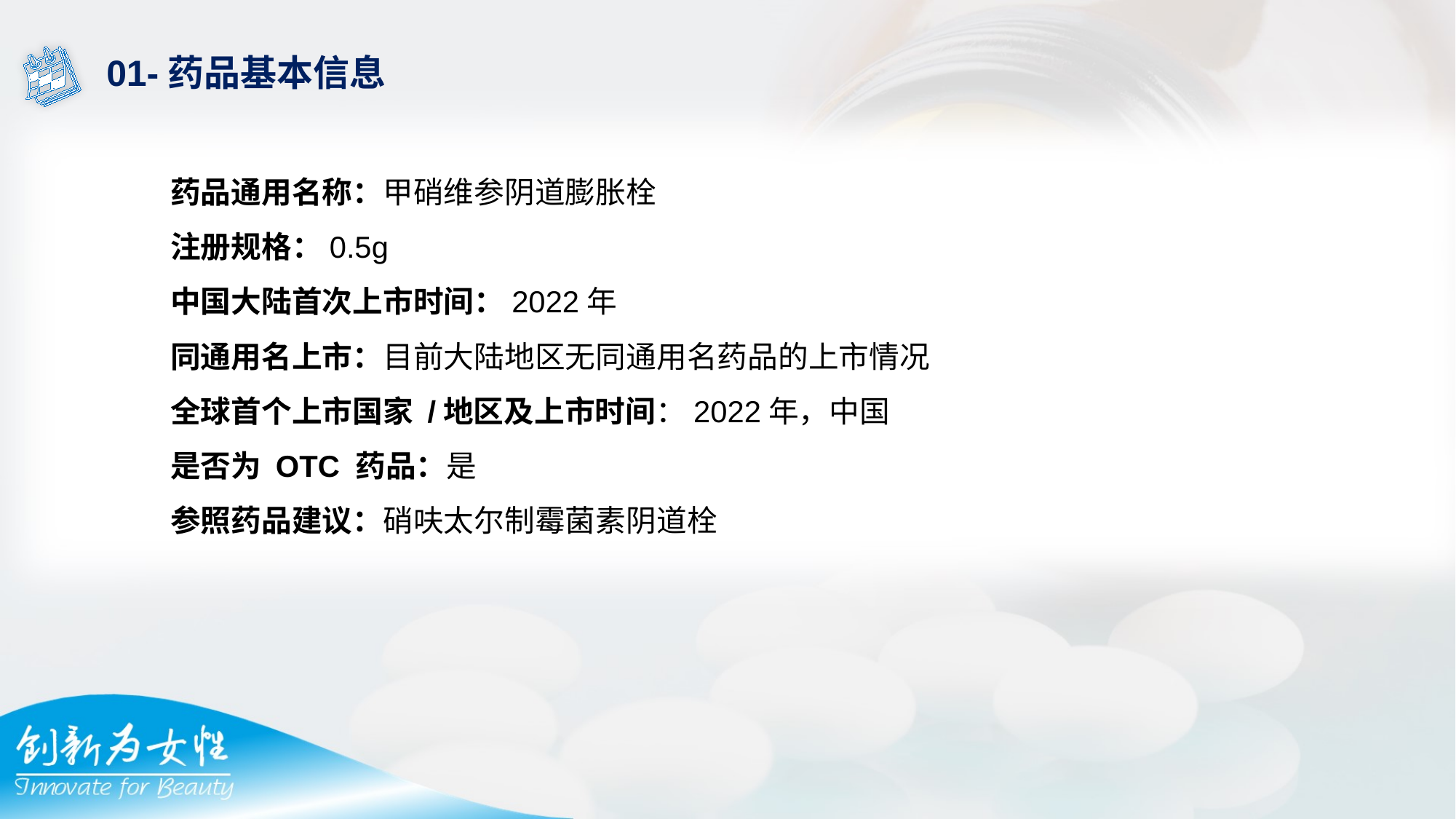

01-药品基本信息
药品通用名称：甲硝维参阴道膨胀栓
注册规格：0.5g
中国大陆首次上市时间：2022年
同通用名上市：目前大陆地区无同通用名药品的上市情况
全球首个上市国家 /地区及上市时间：2022年，中国
是否为 OTC 药品：是
参照药品建议：硝呋太尔制霉菌素阴道栓